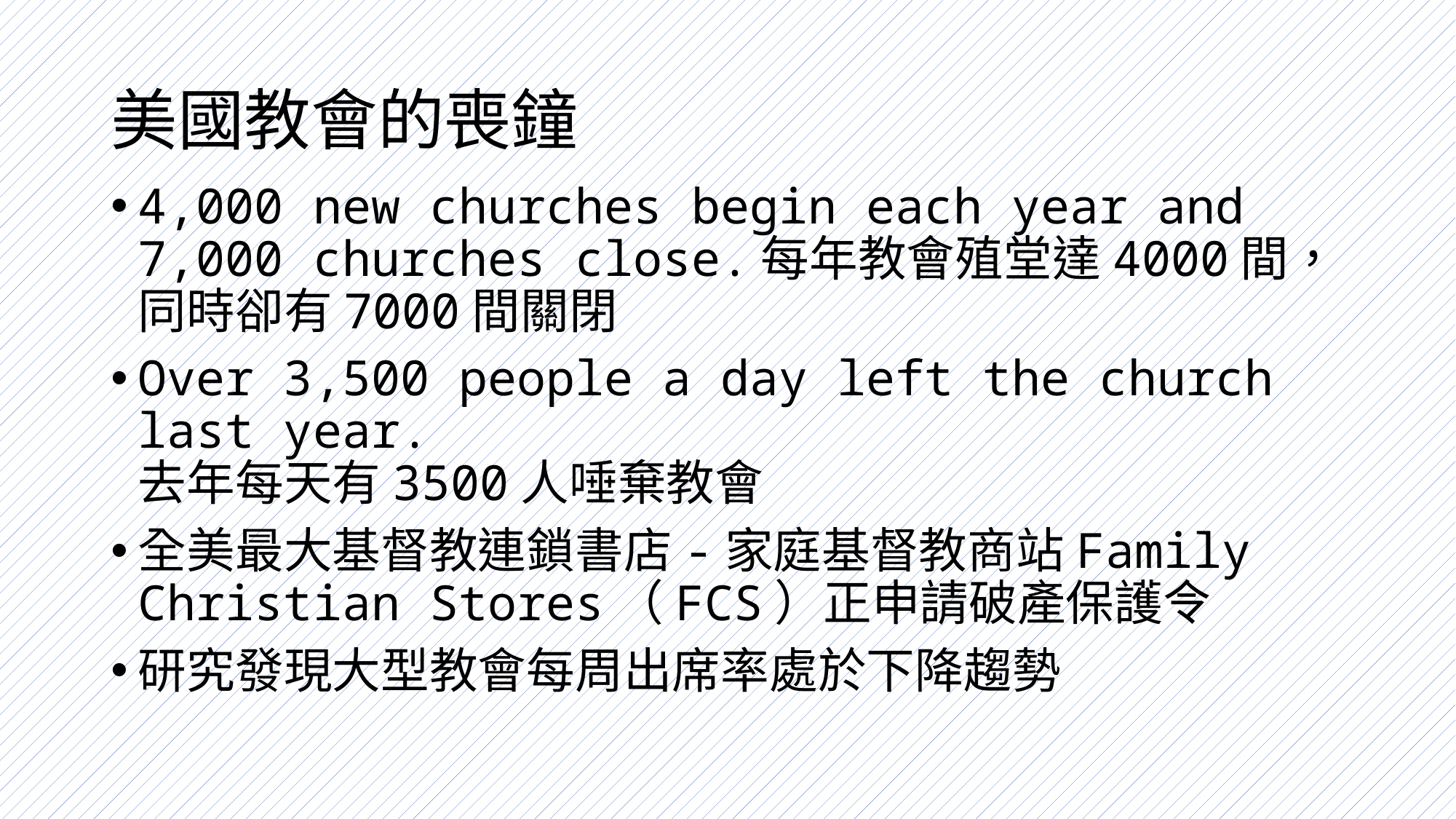

# 美國教會的喪鐘
4,000 new churches begin each year and 7,000 churches close.每年教會殖堂達4000間，同時卻有7000間關閉
Over 3,500 people a day left the church last year.
去年每天有3500人唾棄教會
全美最大基督教連鎖書店-家庭基督教商站Family Christian Stores（FCS）正申請破產保護令
研究發現大型教會每周出席率處於下降趨勢